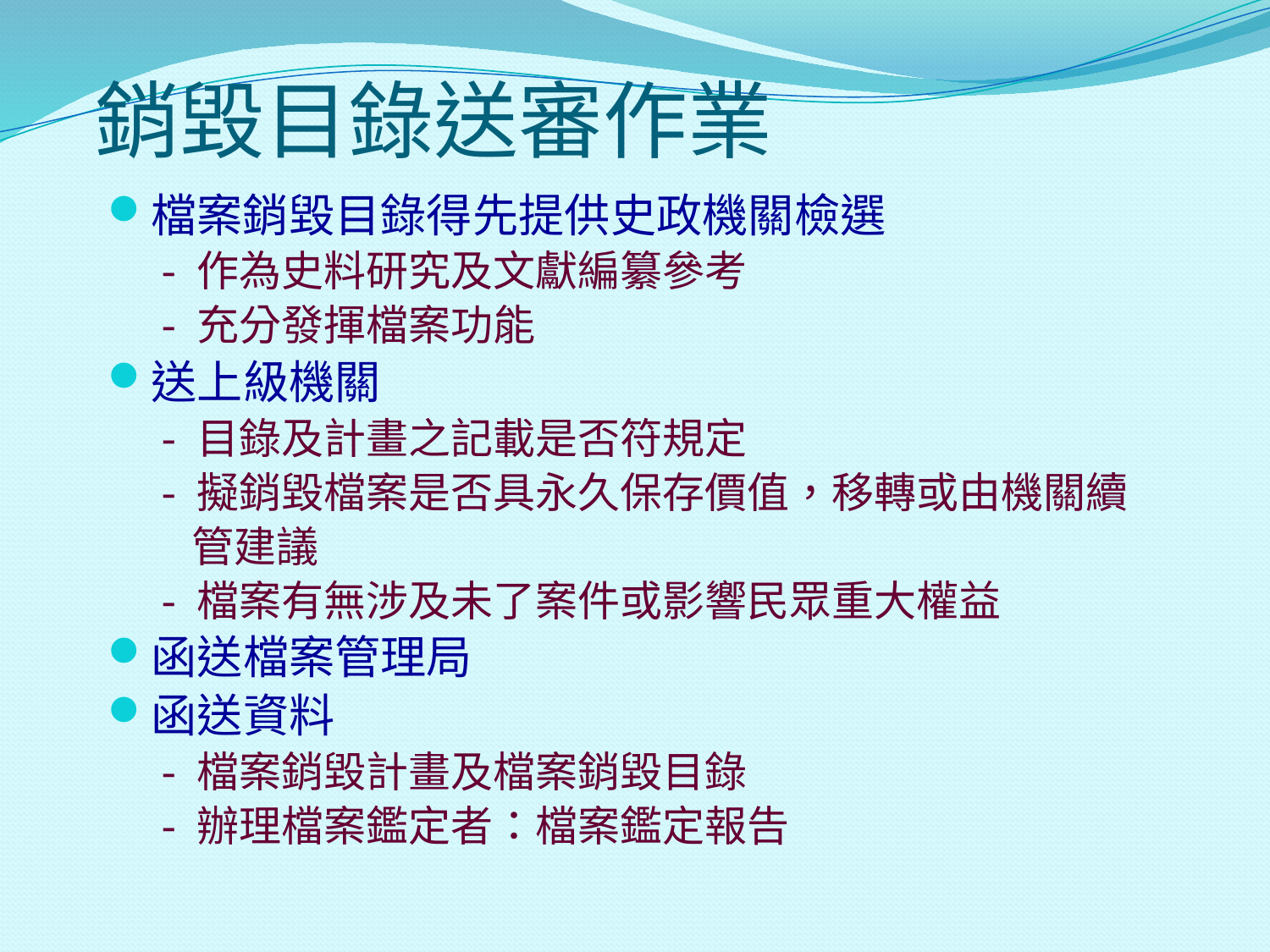

# 銷毀目錄送審作業
檔案銷毀目錄得先提供史政機關檢選
- 作為史料研究及文獻編纂參考
- 充分發揮檔案功能
送上級機關
- 目錄及計畫之記載是否符規定
- 擬銷毀檔案是否具永久保存價值，移轉或由機關續
  管建議
- 檔案有無涉及未了案件或影響民眾重大權益
函送檔案管理局
函送資料
- 檔案銷毀計畫及檔案銷毀目錄
- 辦理檔案鑑定者：檔案鑑定報告